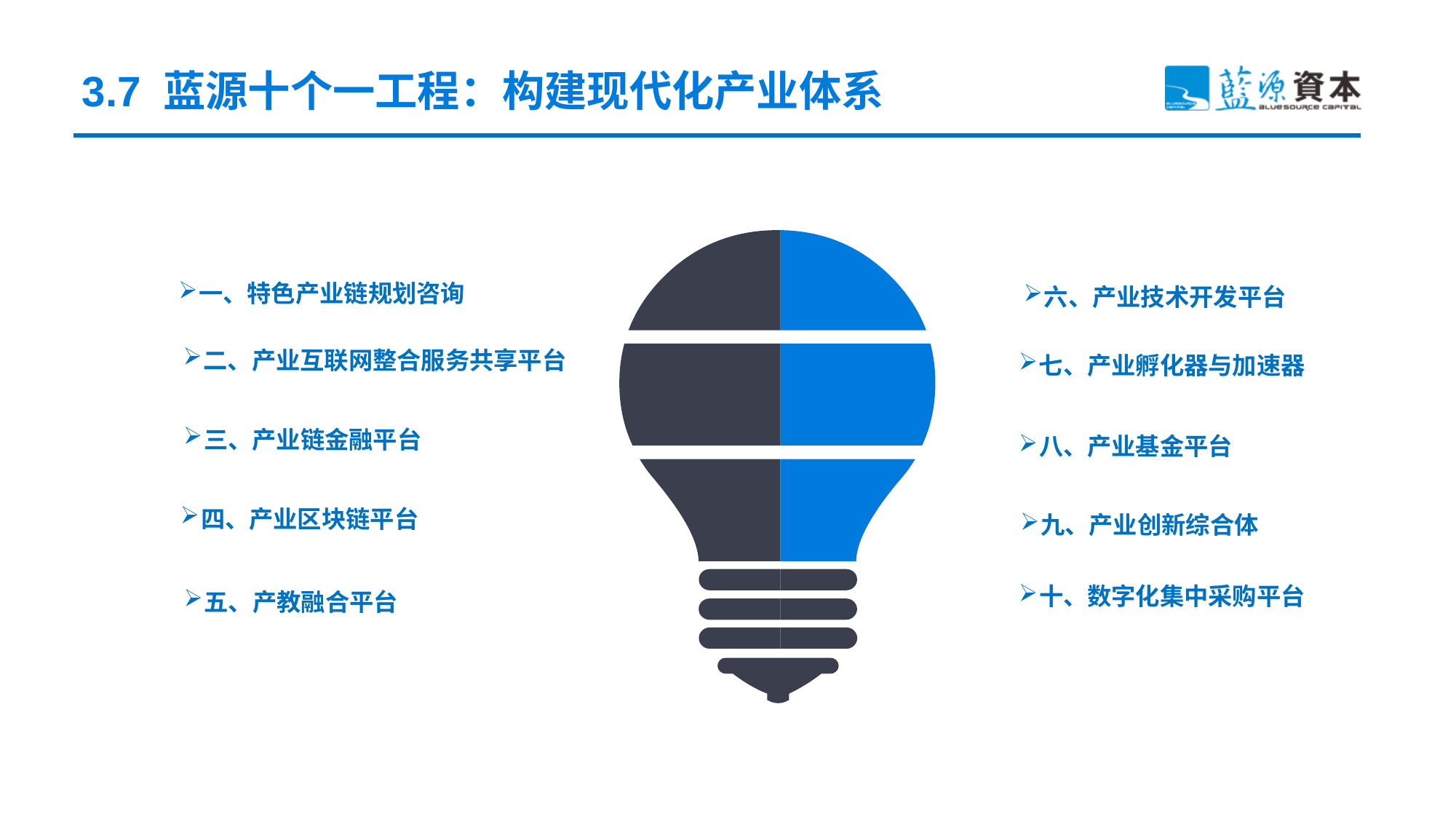

3.7 蓝源十个一工程：构建现代化产业体系

六、产业技术开发平台
二、产业互联网整合服务共享平台
三、产业链金融平台
八、产业基金平台

九、产业创新综合体
十、数字化集中采购平台
五、产教融合平台
一、特色产业链规划咨询
七、产业孵化器与加速器
四、产业区块链平台